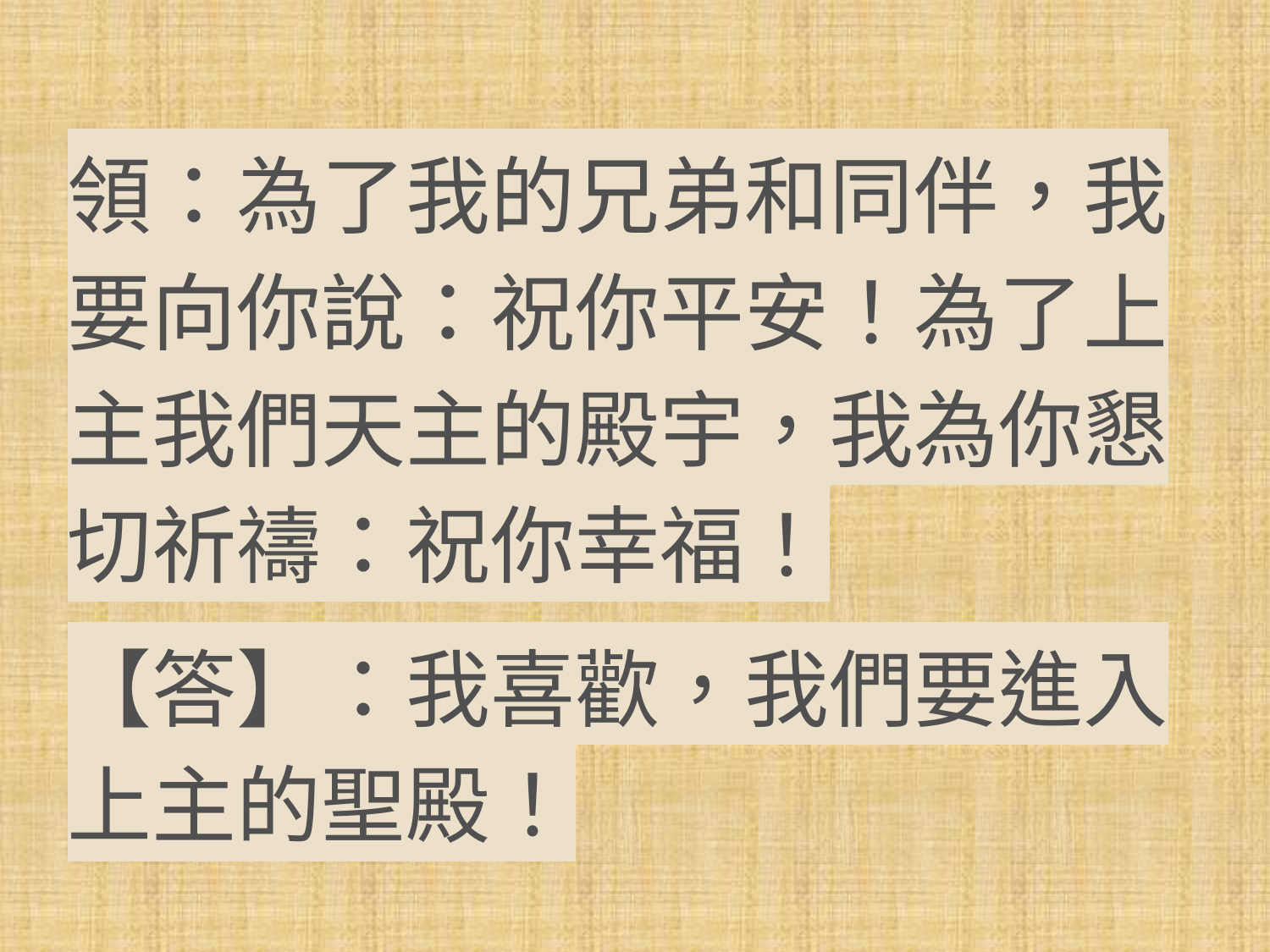

領：為了我的兄弟和同伴，我要向你說：祝你平安！為了上主我們天主的殿宇，我為你懇切祈禱：祝你幸福！
【答】：我喜歡，我們要進入上主的聖殿！